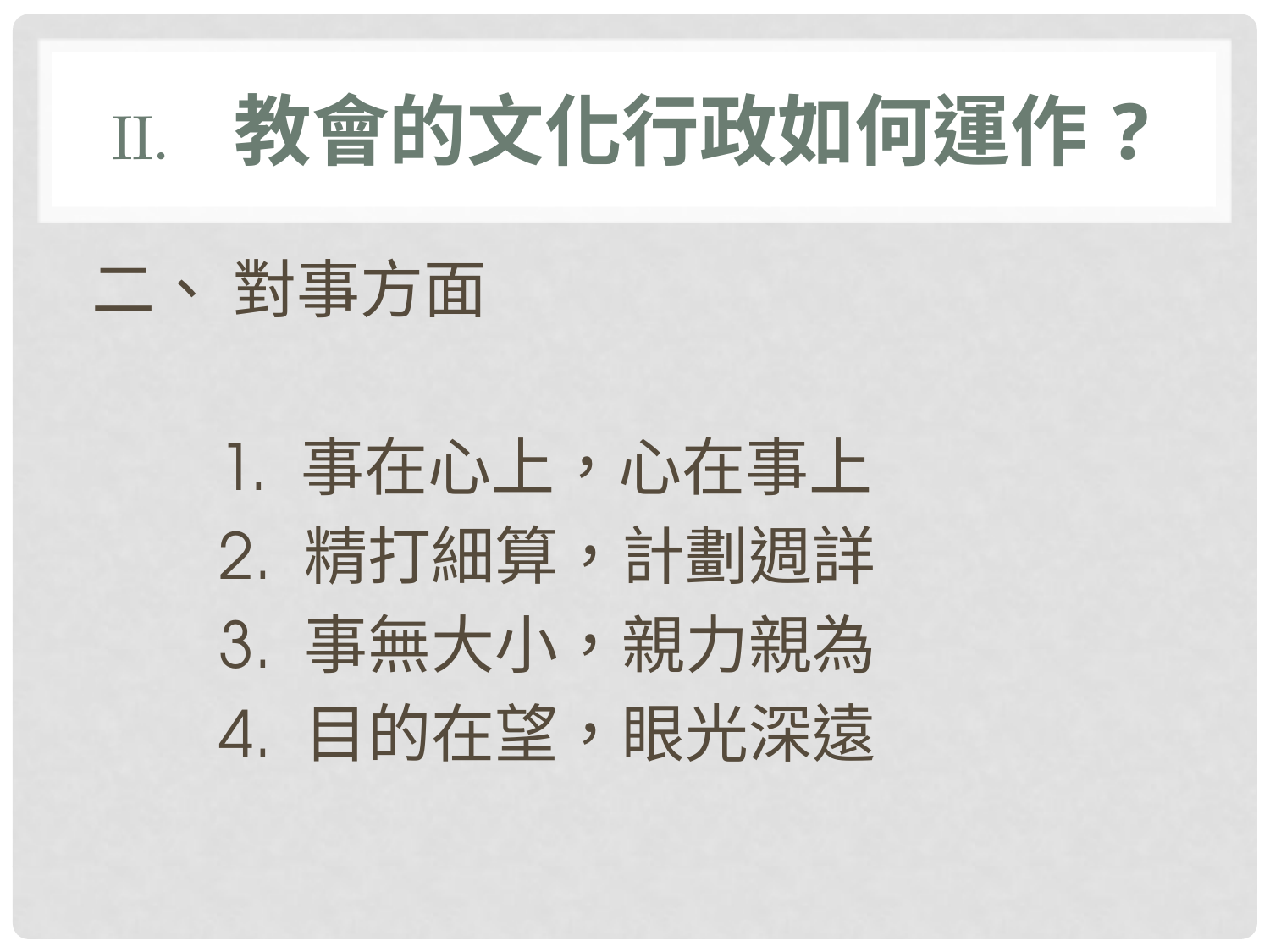

# II. 教會的文化行政如何運作?
二、 對事方面

	1. 事在心上，心在事上
	2. 精打細算，計劃週詳
	3. 事無大小，親力親為
	4. 目的在望，眼光深遠